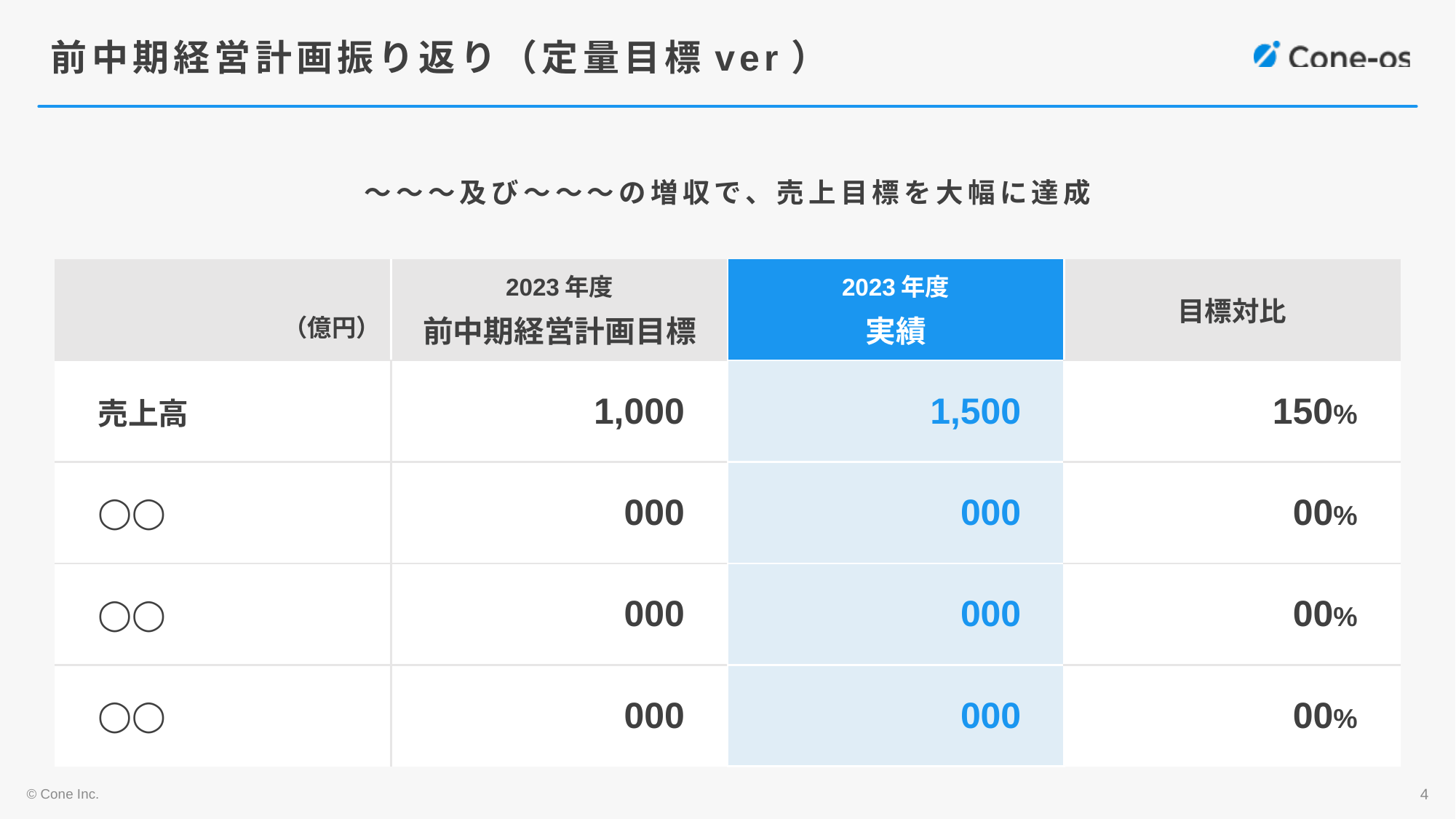

# 前中期経営計画振り返り（定量目標ver）
〜〜〜及び〜〜〜の増収で、売上目標を大幅に達成
| （億円） | 2023年度 前中期経営計画目標 | 2023年度 実績 | 目標対比 |
| --- | --- | --- | --- |
| 売上高 | 1,000 | 1,500 | 150% |
| ◯◯ | 000 | 000 | 00% |
| ◯◯ | 000 | 000 | 00% |
| ◯◯ | 000 | 000 | 00% |
4
© Cone Inc.